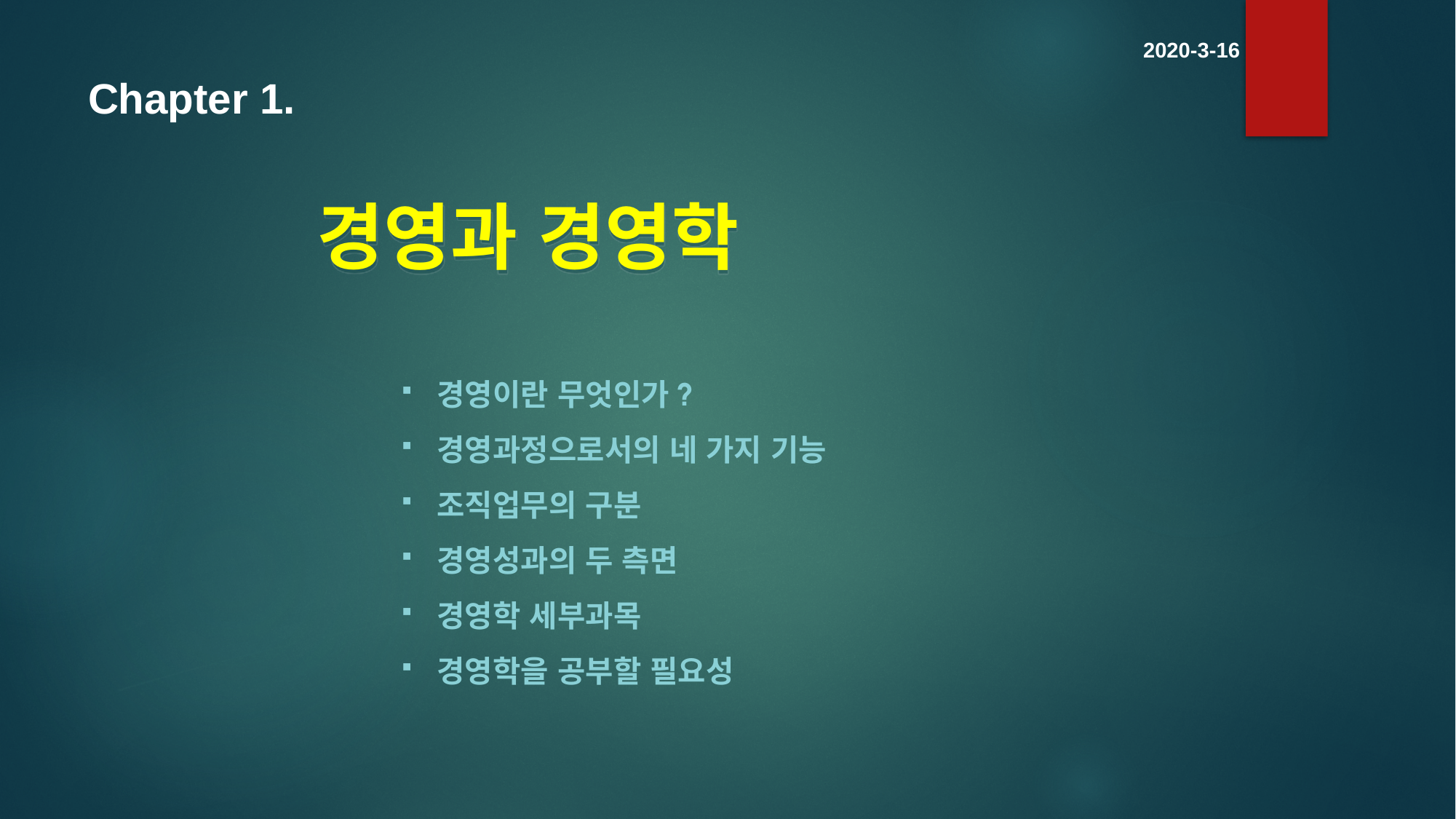

2020-3-16
Chapter 1.
경영과 경영학
  경영이란 무엇인가?
  경영과정으로서의 네 가지 기능
  조직업무의 구분
  경영성과의 두 측면
  경영학 세부과목
  경영학을 공부할 필요성